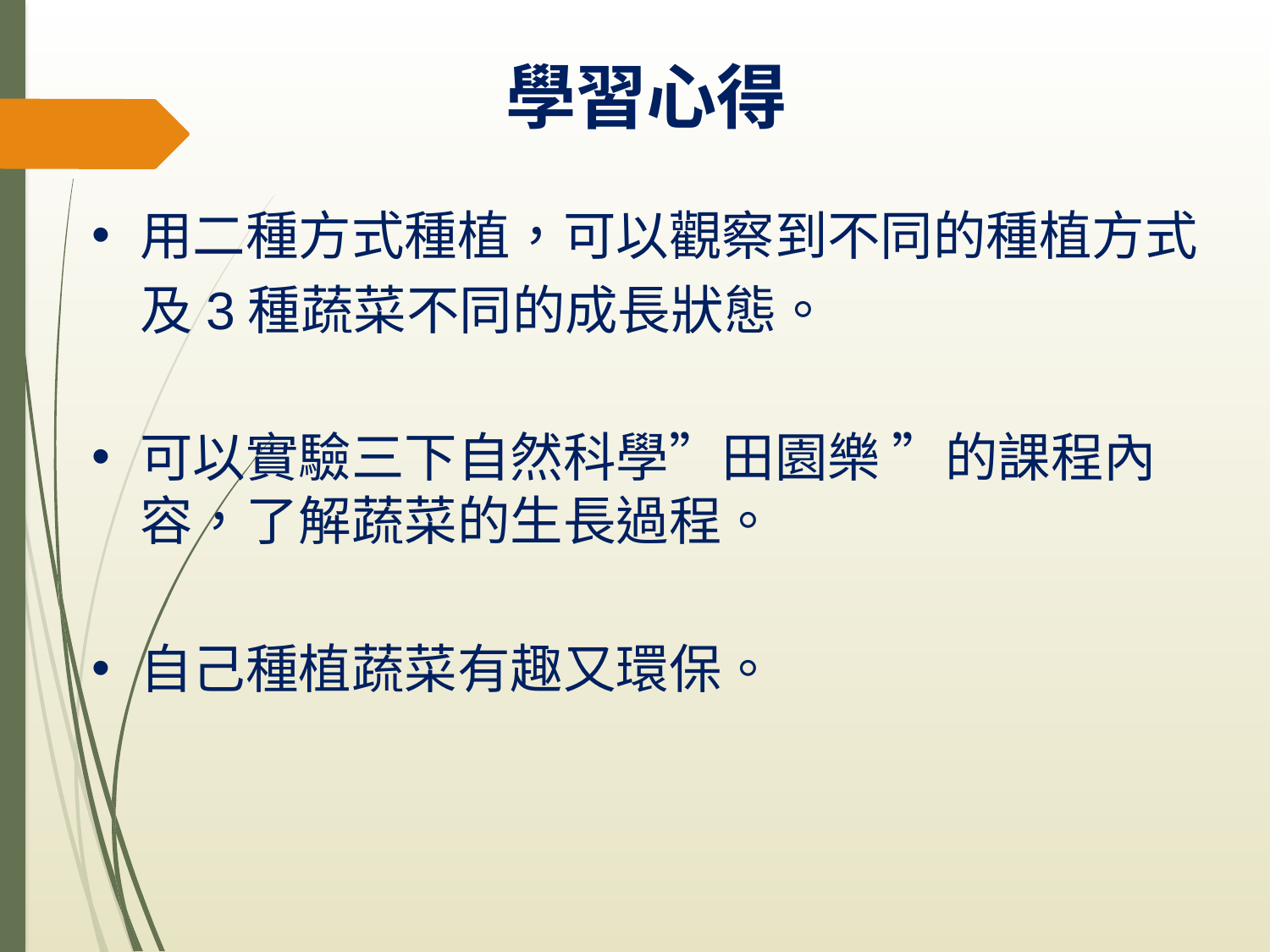

學習心得

用二種方式種植，可以觀察到不同的種植方式
   及3種蔬菜不同的成長狀態。

可以實驗三下自然科學”田園樂 ”的課程內容，了解蔬菜的生長過程。

自己種植蔬菜有趣又環保。